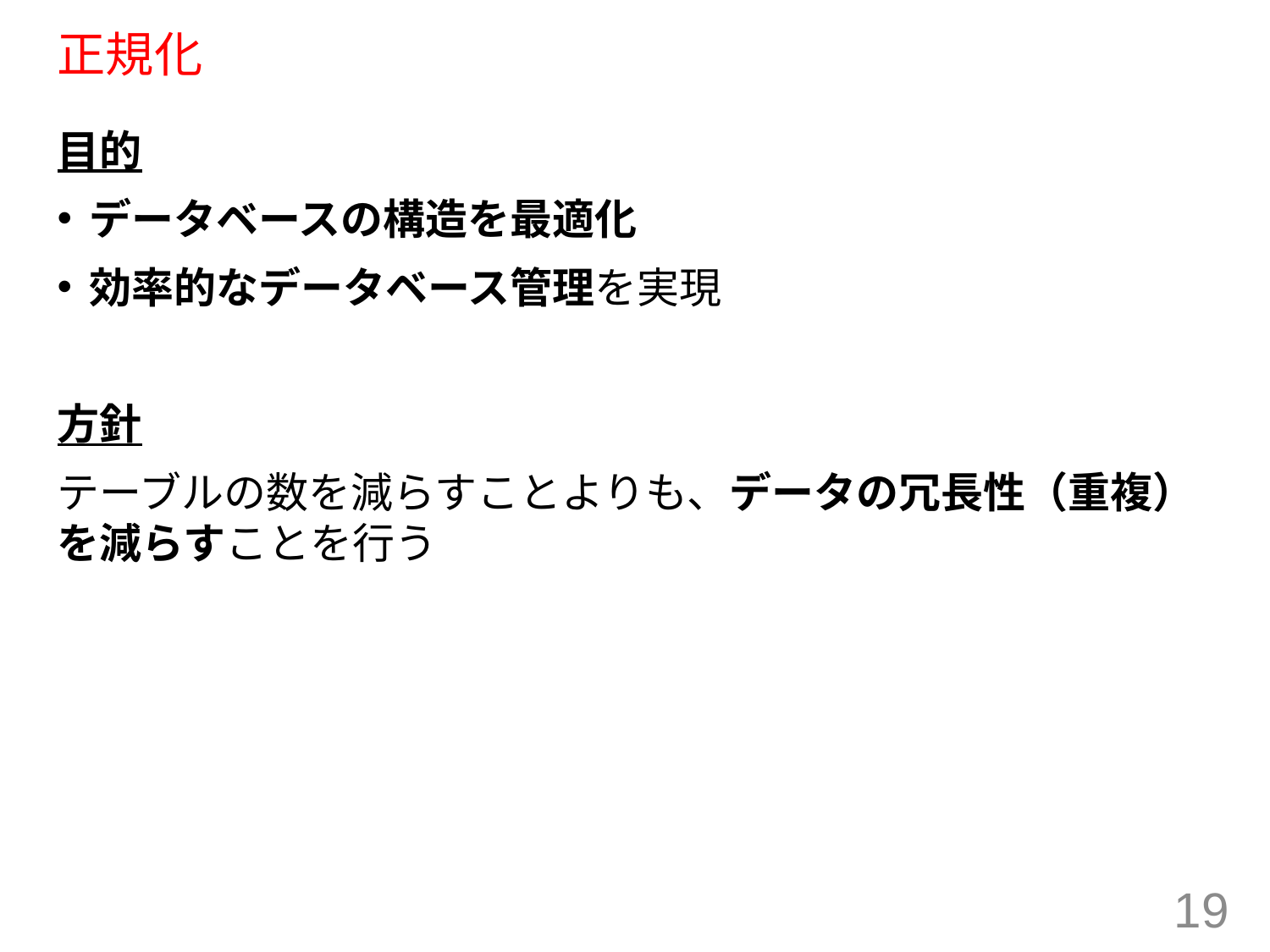

# 正規化
目的
データベースの構造を最適化
効率的なデータベース管理を実現

方針
テーブルの数を減らすことよりも、データの冗長性（重複）を減らすことを行う
19